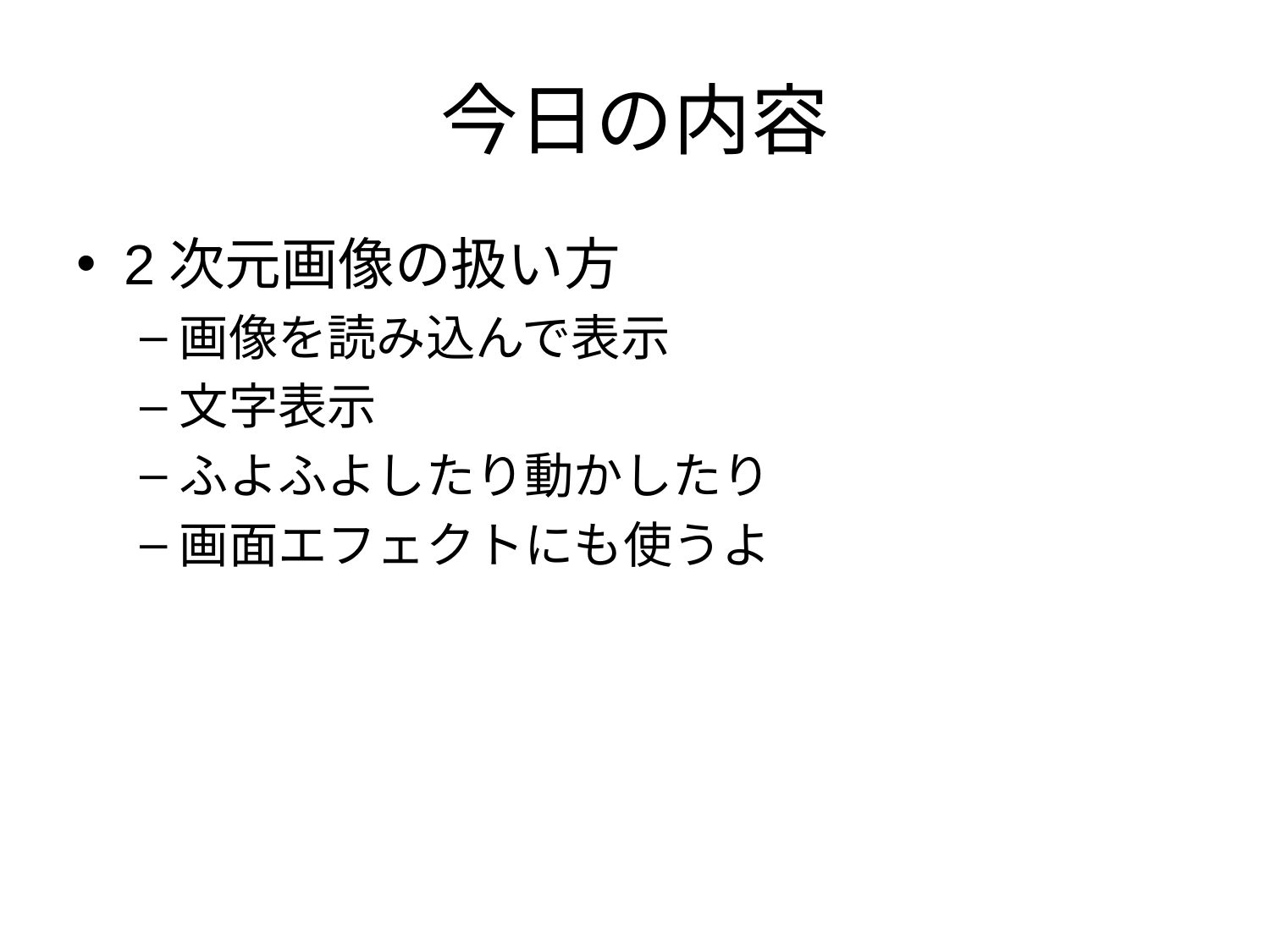

# 今日の内容
2次元画像の扱い方
画像を読み込んで表示
文字表示
ふよふよしたり動かしたり
画面エフェクトにも使うよ